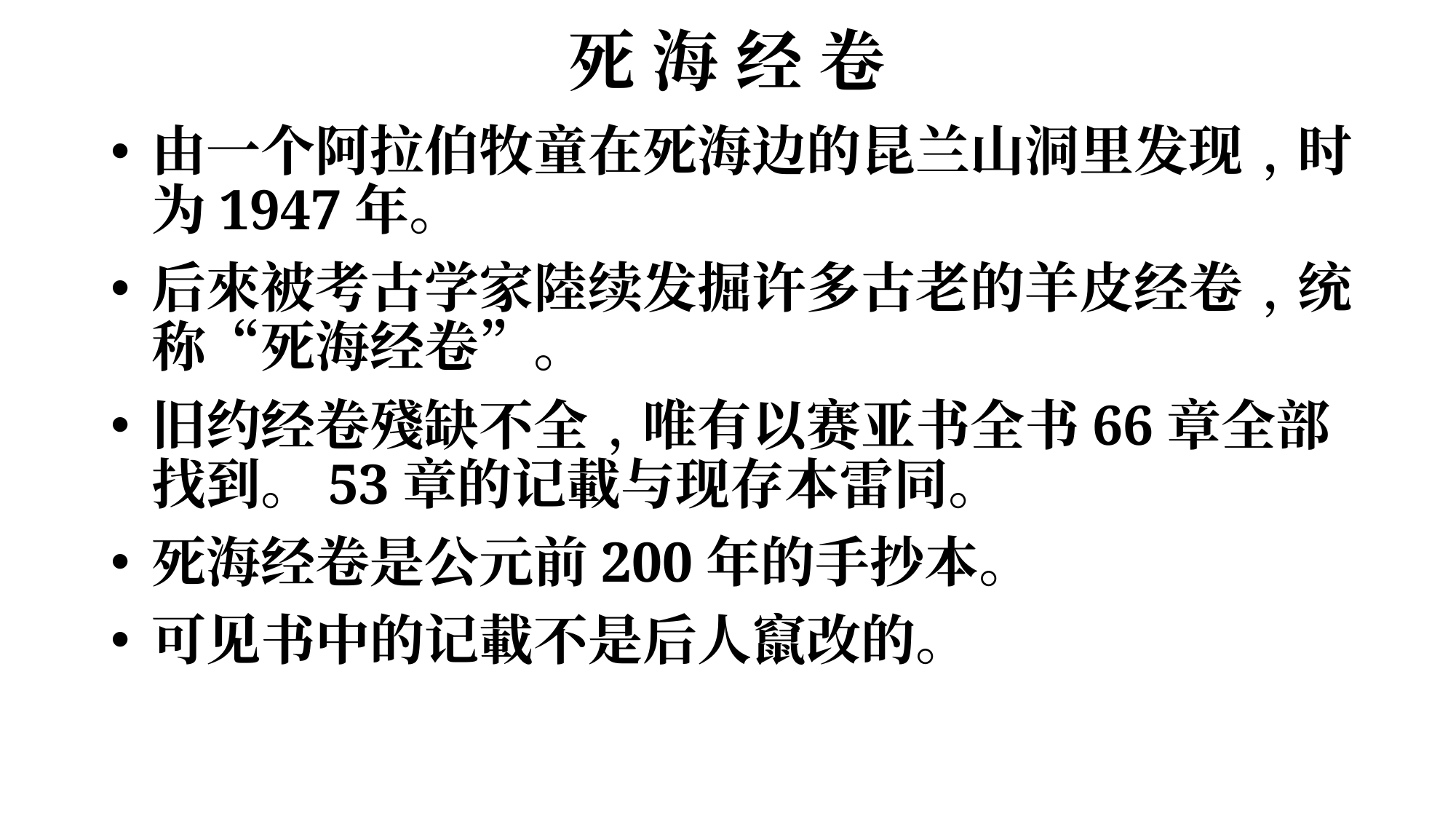

# 死 海 经 卷
由一个阿拉伯牧童在死海边的昆兰山洞里发现﹐时为1947年。
后來被考古学家陸续发掘许多古老的羊皮经卷﹐统称“死海经卷”。
旧约经卷殘缺不全﹐唯有以赛亚书全书66章全部找到。53章的记載与现存本雷同。
死海经卷是公元前200年的手抄本。
可见书中的记載不是后人竄改的。